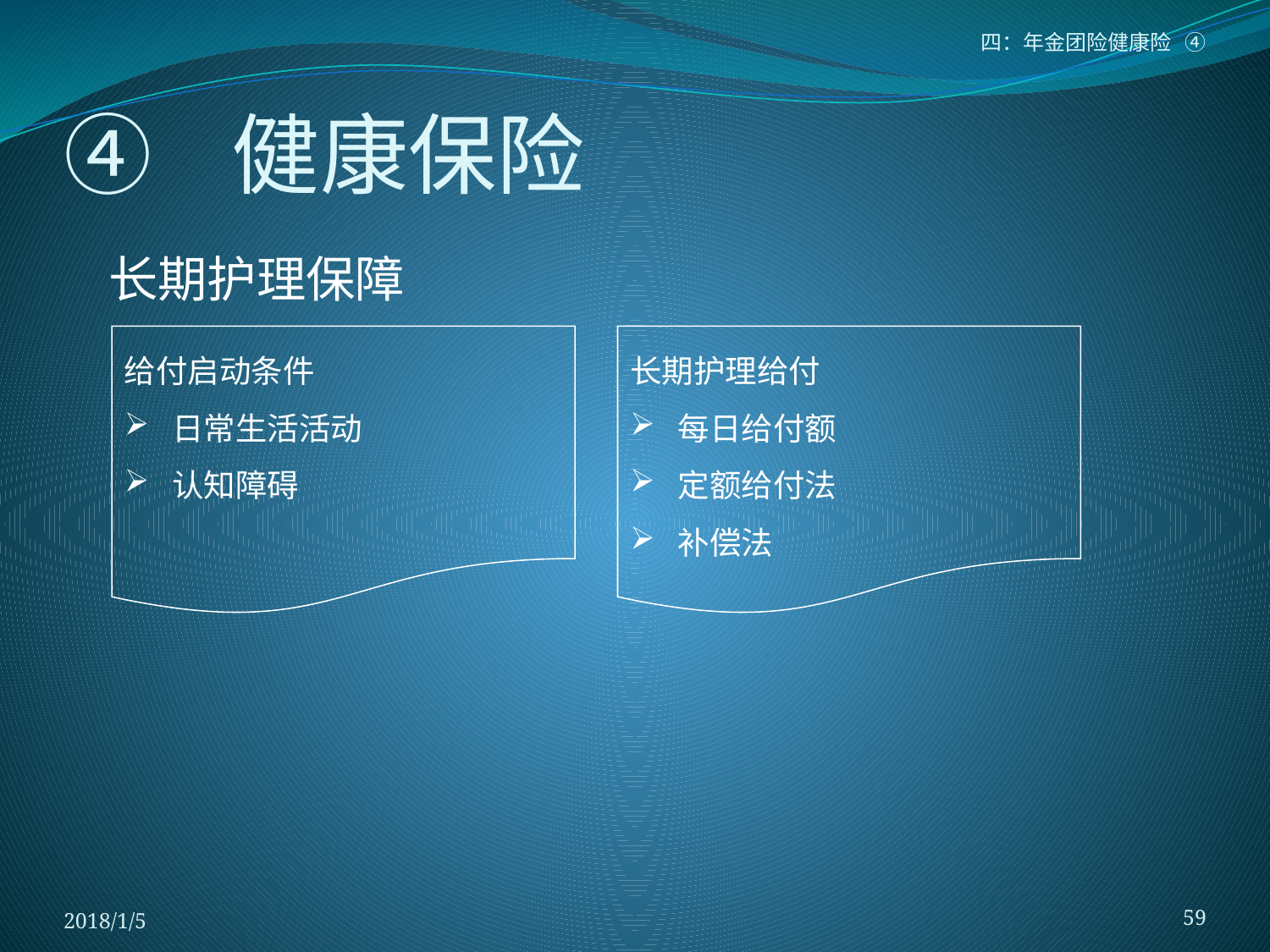

四：年金团险健康险   ④
# ④   健康保险
长期护理保障
给付启动条件
日常生活活动
认知障碍
长期护理给付
每日给付额
定额给付法
补偿法
2018/1/5
59